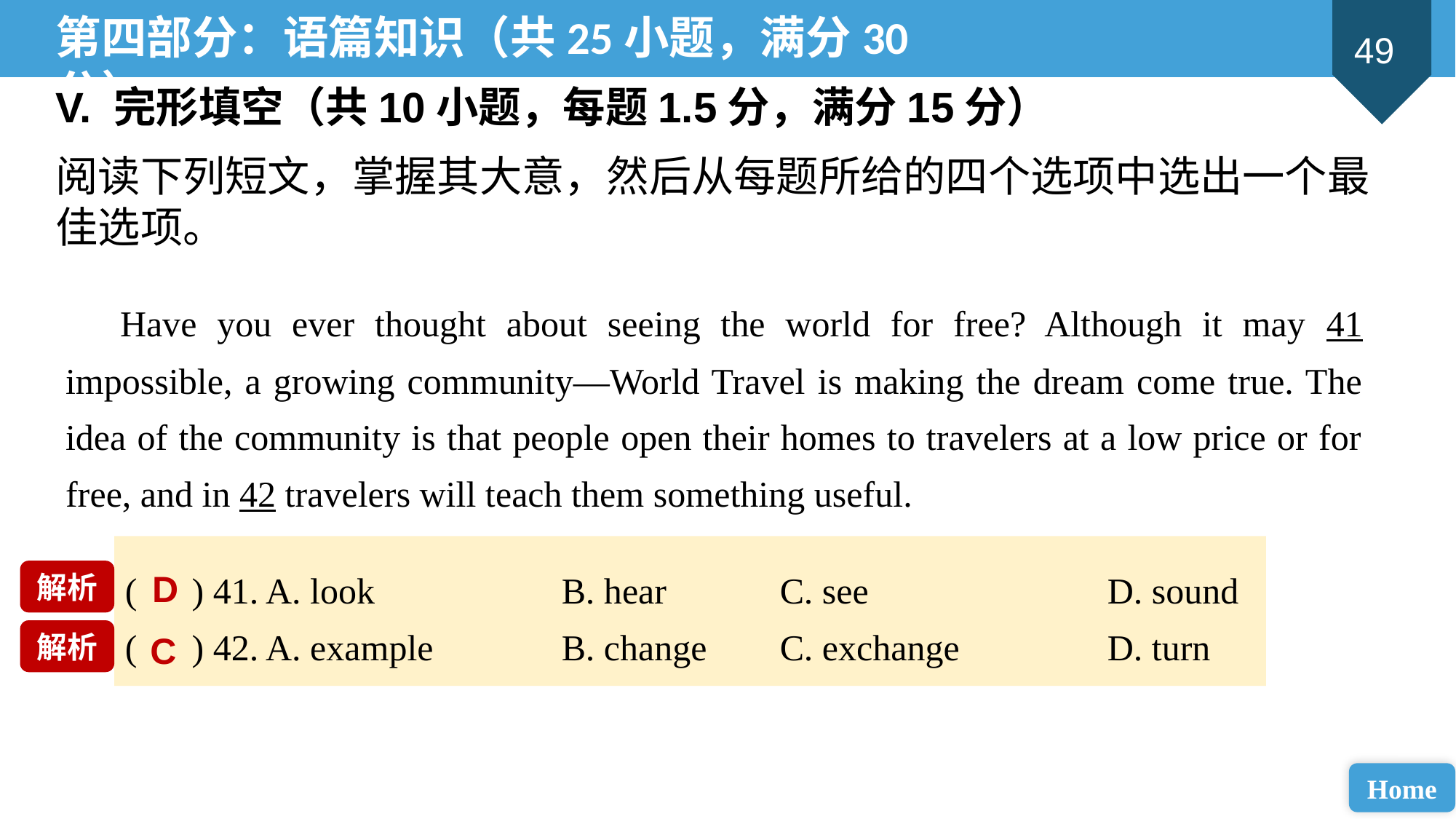

第四部分：语篇知识（共25小题，满分30分）
V. 完形填空（共10小题，每题1.5分，满分15分）
阅读下列短文，掌握其大意，然后从每题所给的四个选项中选出一个最佳选项。
Have you ever thought about seeing the world for free? Although it may 41 impossible, a growing community—World Travel is making the dream come true. The idea of the community is that people open their homes to travelers at a low price or for free, and in 42 travelers will teach them something useful.
(      ) 41. A. look 		B. hear 	C. see 			D. sound
(      ) 42. A. example 		B. change 	C. exchange 		D. turn
D
解析
解析
C